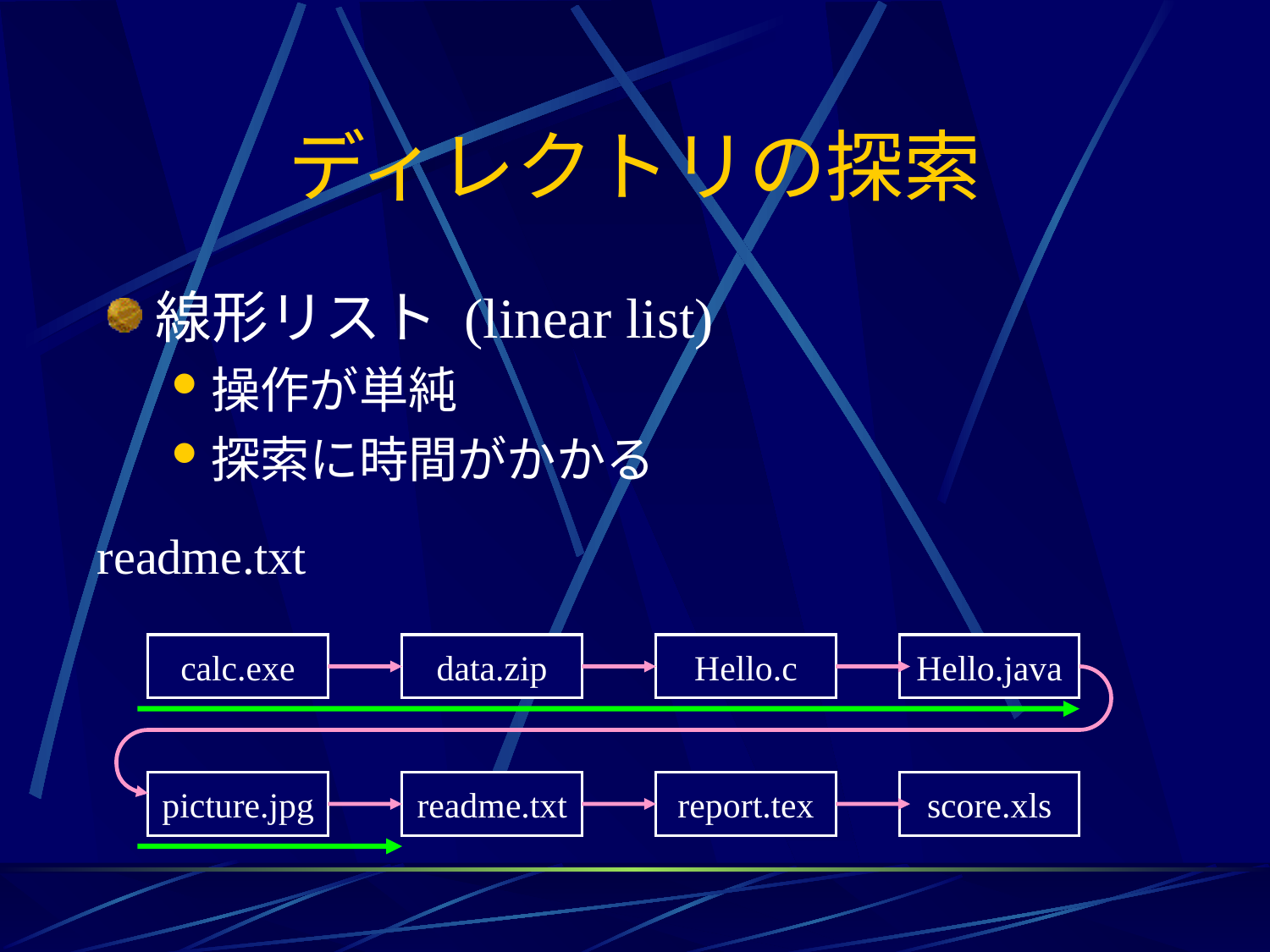

# ディレクトリの探索
線形リスト (linear list)
操作が単純
探索に時間がかかる
readme.txt
calc.exe
data.zip
Hello.c
Hello.java

picture.jpg
readme.txt
report.tex
score.xls